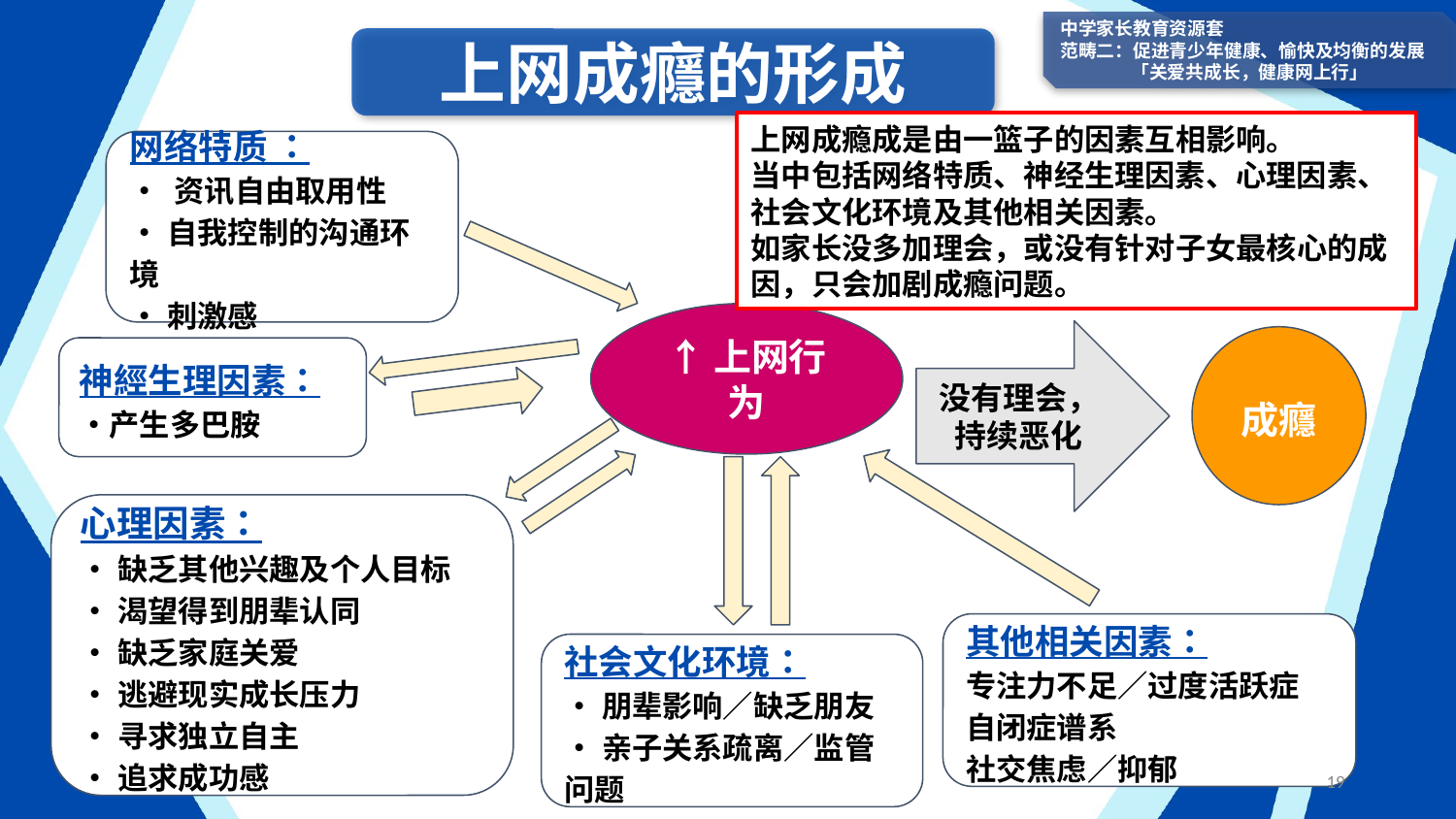

中学家长教育资源套
范畴二：促进青少年健康、愉快及均衡的发展
「关爱共成长，健康网上行」
上网成癮的形成
上网成瘾成是由一篮子的因素互相影响。
当中包括网络特质、神经生理因素、心理因素、社会文化环境及其他相关因素。
如家长没多加理会，或没有针对子女最核心的成因，只会加剧成瘾问题。
网络特质 ：
• 资讯自由取用性
•自我控制的沟通环境
•刺激感

↑上网行为
没有理会，
持续恶化
成癮
神經生理因素：
•产生多巴胺

心理因素：
•缺乏其他兴趣及个人目标
•渴望得到朋辈认同
•缺乏家庭关爱
•逃避现实成长压力
•寻求独立自主
•追求成功感

其他相关因素：
专注力不足／过度活跃症
自闭症谱系
社交焦虑／抑郁
社会文化环境：
•朋辈影响／缺乏朋友
•亲子关系疏离／监管问题
19